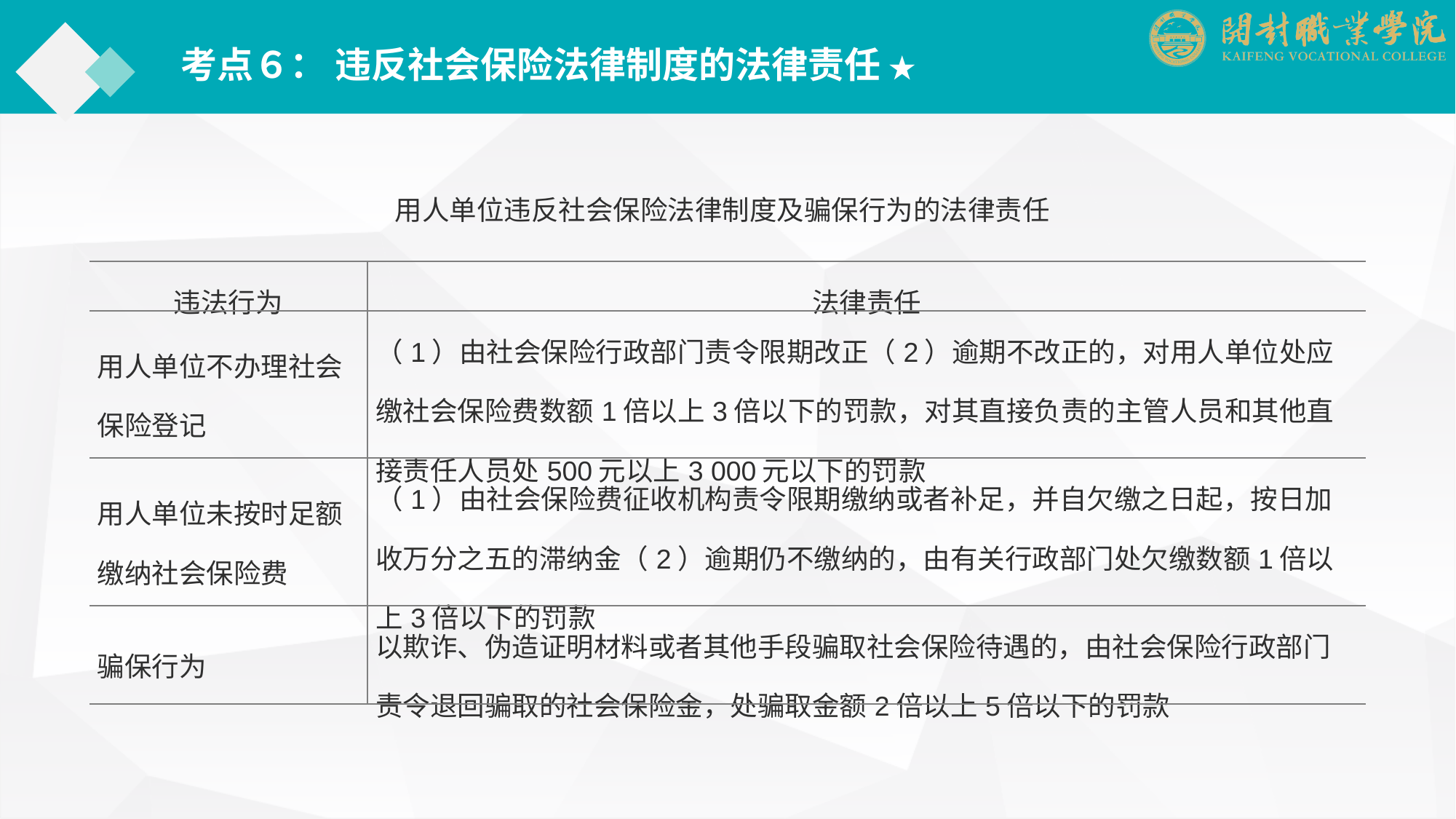

考点６： 违反社会保险法律制度的法律责任 ★
用人单位违反社会保险法律制度及骗保行为的法律责任
| 违法行为 | 法律责任 |
| --- | --- |
| 用人单位不办理社会保险登记 | （1）由社会保险行政部门责令限期改正（2）逾期不改正的，对用人单位处应缴社会保险费数额1倍以上3倍以下的罚款，对其直接负责的主管人员和其他直接责任人员处500元以上3 000元以下的罚款 |
| 用人单位未按时足额缴纳社会保险费 | （1）由社会保险费征收机构责令限期缴纳或者补足，并自欠缴之日起，按日加收万分之五的滞纳金（2）逾期仍不缴纳的，由有关行政部门处欠缴数额1倍以上3倍以下的罚款 |
| 骗保行为 | 以欺诈、伪造证明材料或者其他手段骗取社会保险待遇的，由社会保险行政部门责令退回骗取的社会保险金，处骗取金额2倍以上5倍以下的罚款 |